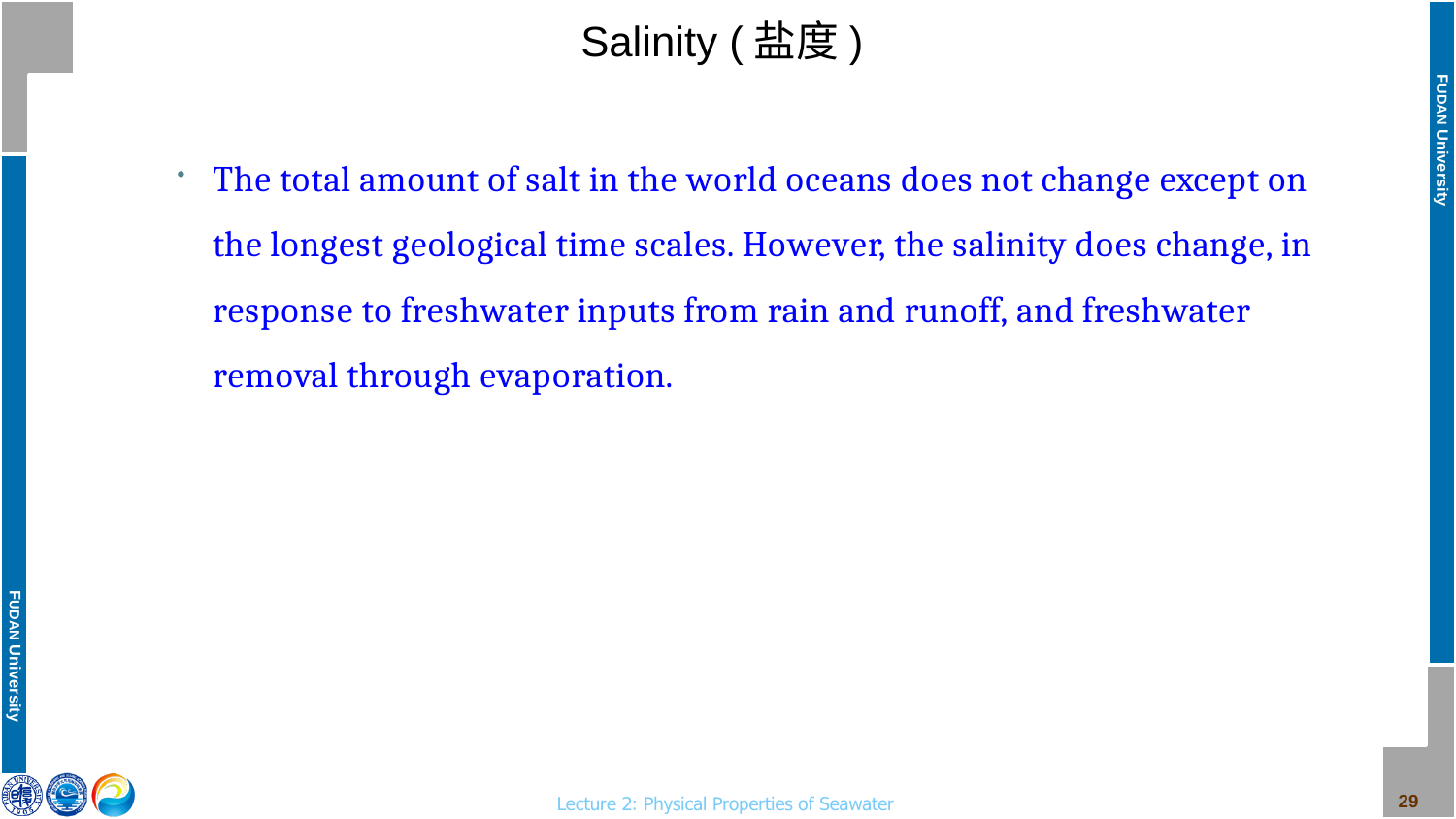

# Salinity (盐度)
The total amount of salt in the world oceans does not change except on the longest geological time scales. However, the salinity does change, in response to freshwater inputs from rain and runoff, and freshwater removal through evaporation.